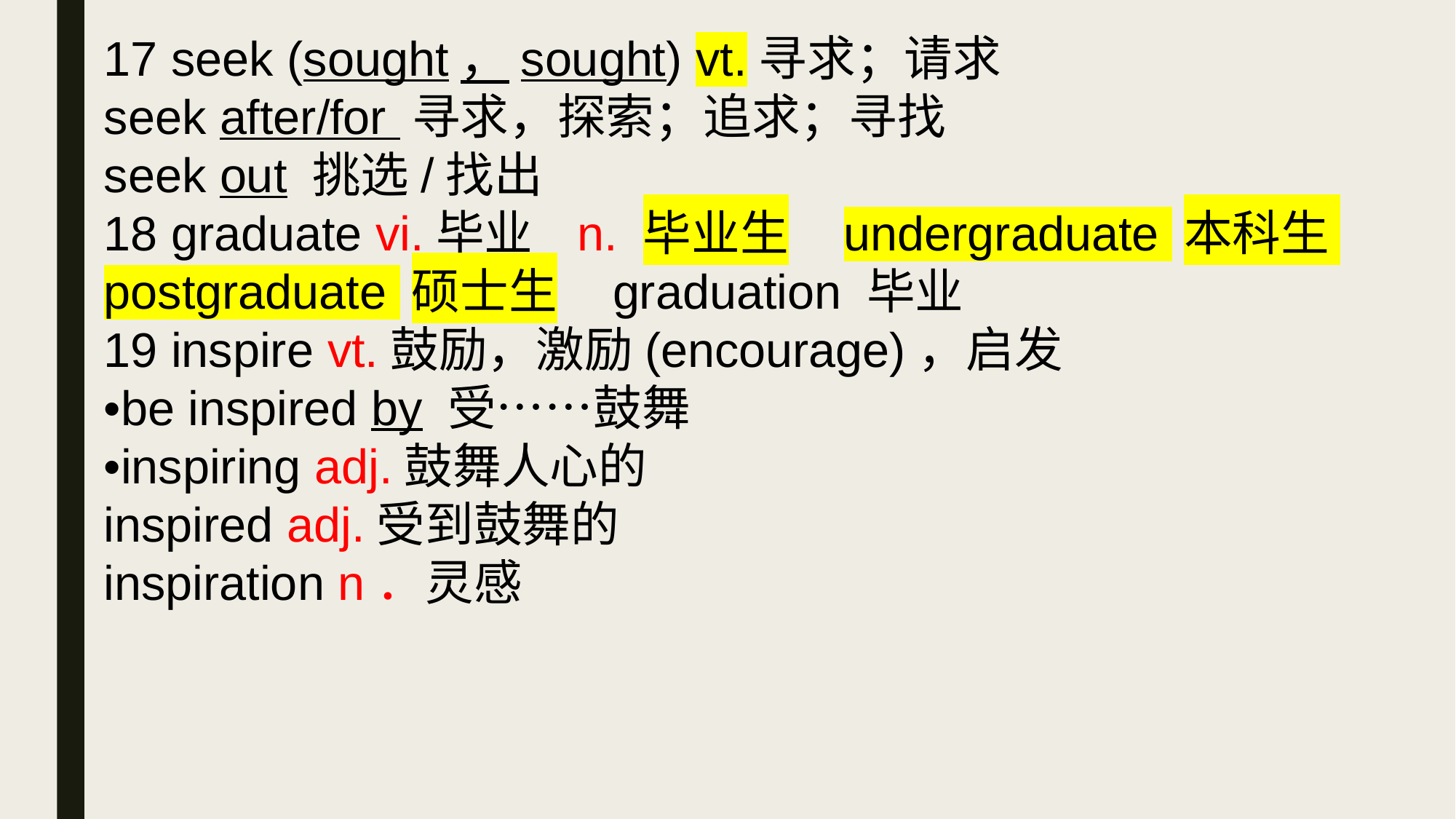

17 seek (sought，sought) vt.寻求；请求
seek after/for 寻求，探索；追求；寻找
seek out 挑选/找出
18 graduate vi.毕业   n. 毕业生    undergraduate 本科生  postgraduate 硕士生    graduation 毕业
19 inspire vt.鼓励，激励(encourage)，启发
•be inspired by 受……鼓舞
•inspiring adj.鼓舞人心的
inspired adj.受到鼓舞的
inspiration n．灵感